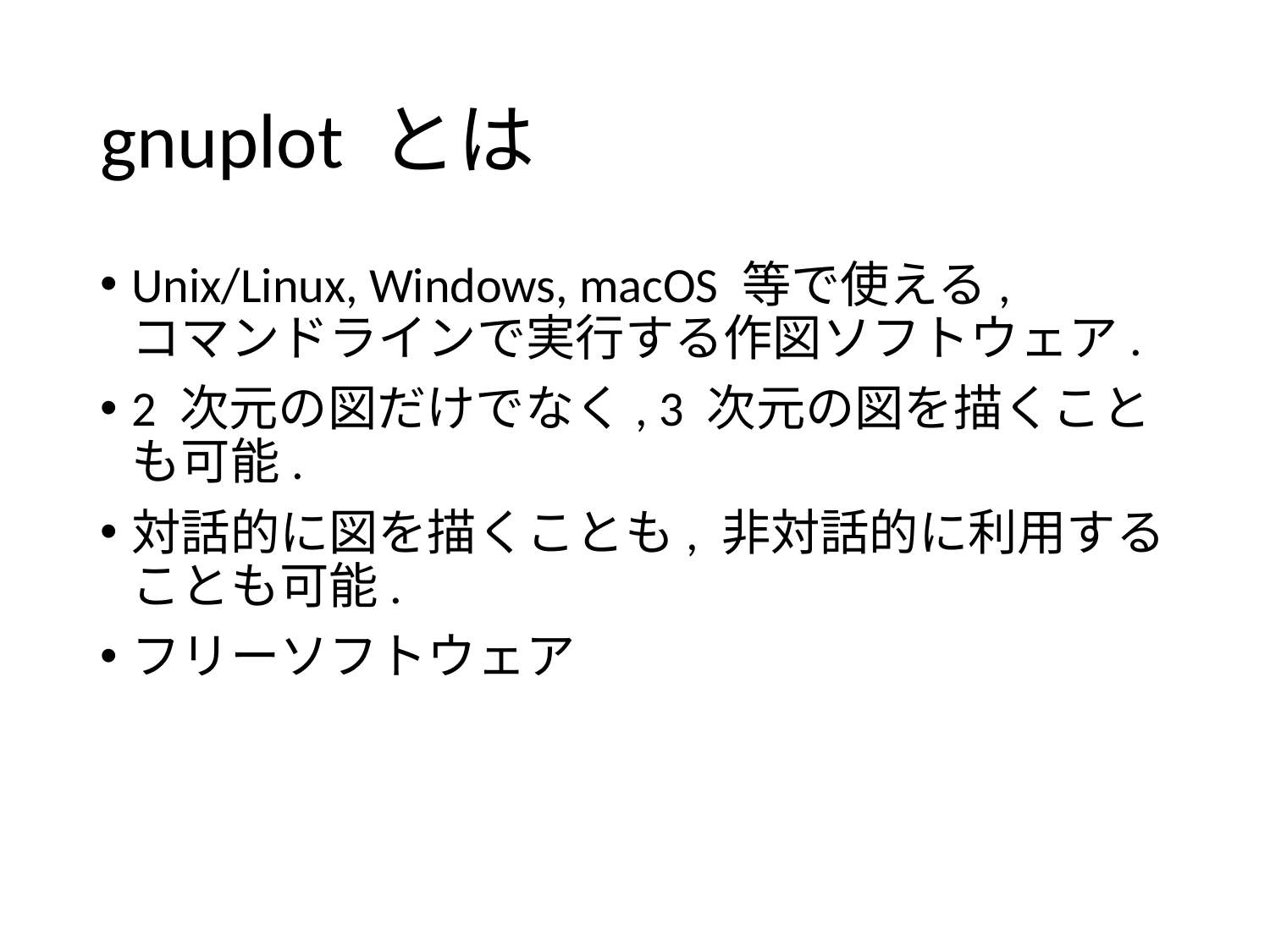

# gnuplot とは
Unix/Linux, Windows, macOS 等で使える,
コマンドラインで実行する作図ソフトウェア.
2 次元の図だけでなく, 3 次元の図を描くことも可能.
対話的に図を描くことも, 非対話的に利用することも可能.
フリーソフトウェア